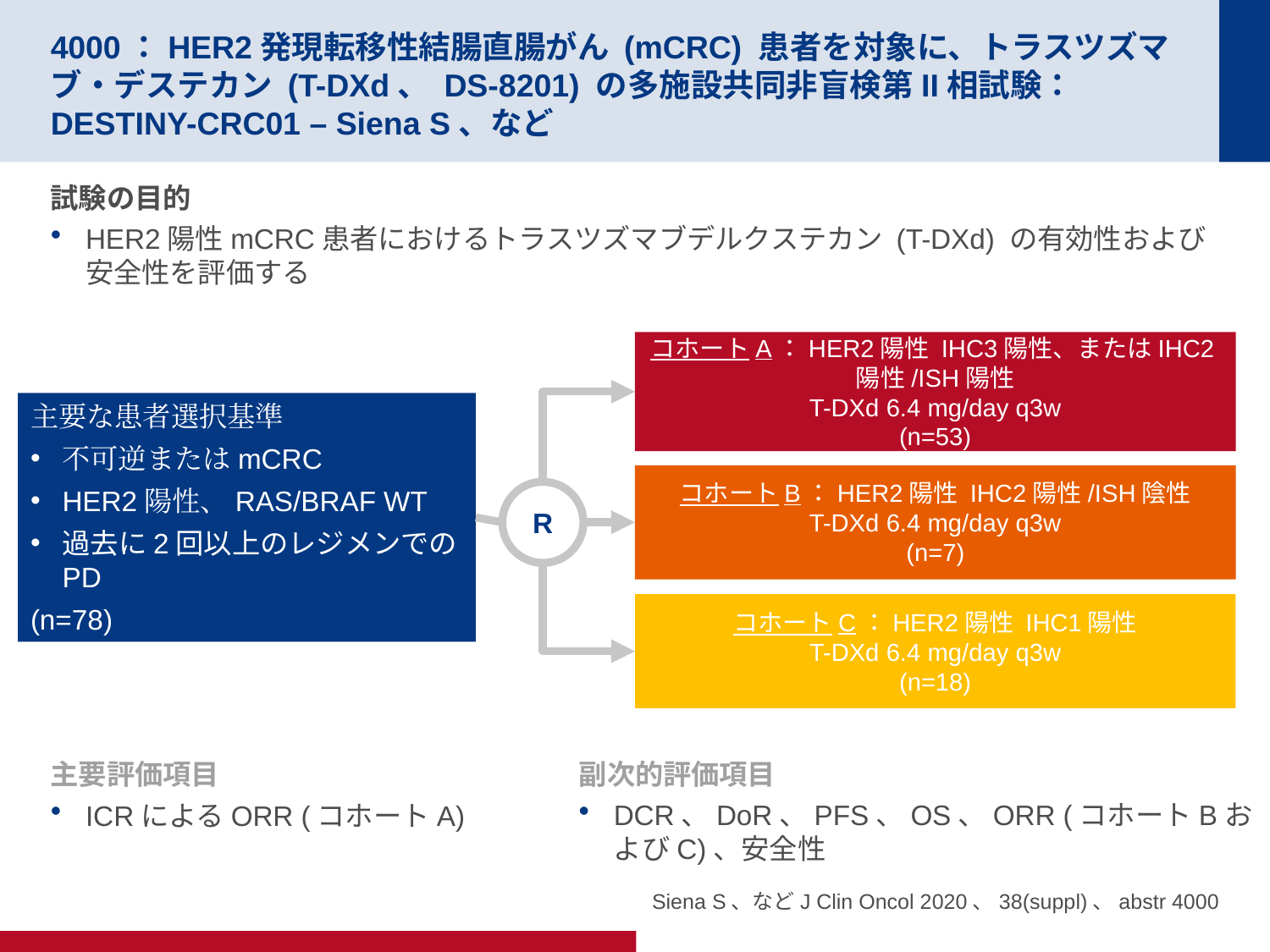

# 4000：HER2発現転移性結腸直腸がん (mCRC) 患者を対象に、トラスツズマブ・デステカン (T-DXd、 DS-8201) の多施設共同非盲検第II相試験： DESTINY-CRC01 – Siena S、など
試験の目的
HER2陽性mCRC患者におけるトラスツズマブデルクステカン (T-DXd) の有効性および安全性を評価する
コホートA：HER2陽性 IHC3陽性、またはIHC2陽性/ISH陽性
T-DXd 6.4 mg/day q3w
(n=53)
主要な患者選択基準
不可逆またはmCRC
HER2陽性、RAS/BRAF WT
過去に2回以上のレジメンでのPD
(n=78)
コホートB：HER2陽性 IHC2陽性/ISH陰性
T-DXd 6.4 mg/day q3w
(n=7)
R
コホートC：HER2陽性 IHC1陽性
T-DXd 6.4 mg/day q3w
(n=18)
主要評価項目
ICRによるORR (コホートA)

副次的評価項目
DCR、DoR、PFS、OS、ORR (コホートBおよびC)、安全性
Siena S、などJ Clin Oncol 2020、38(suppl)、abstr 4000